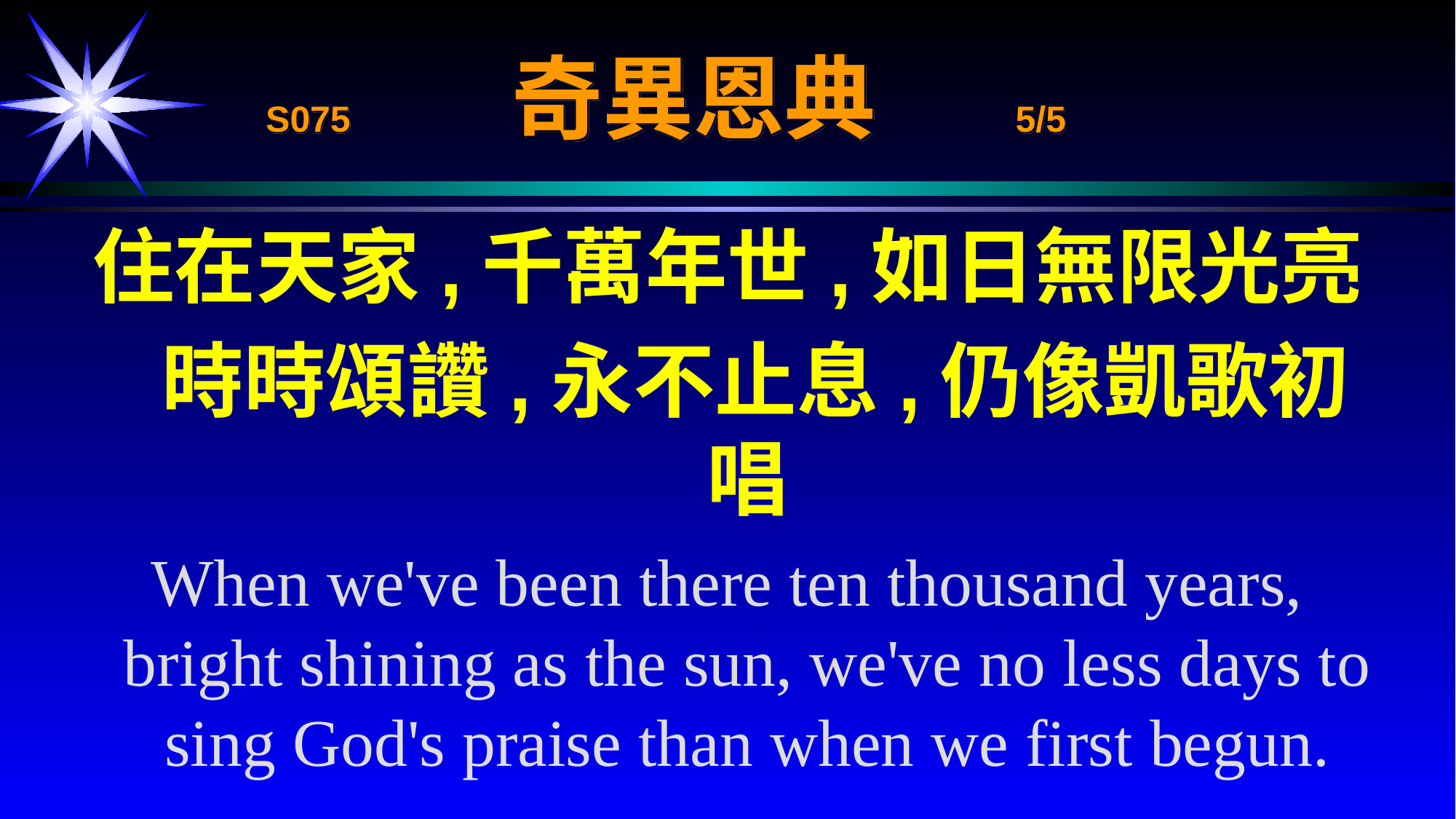

# S075               奇異恩典                5/5
住在天家,千萬年世,如日無限光亮
  時時頌讚,永不止息,仍像凱歌初唱
When we've been there ten thousand years, bright shining as the sun, we've no less days to sing God's praise than when we first begun.